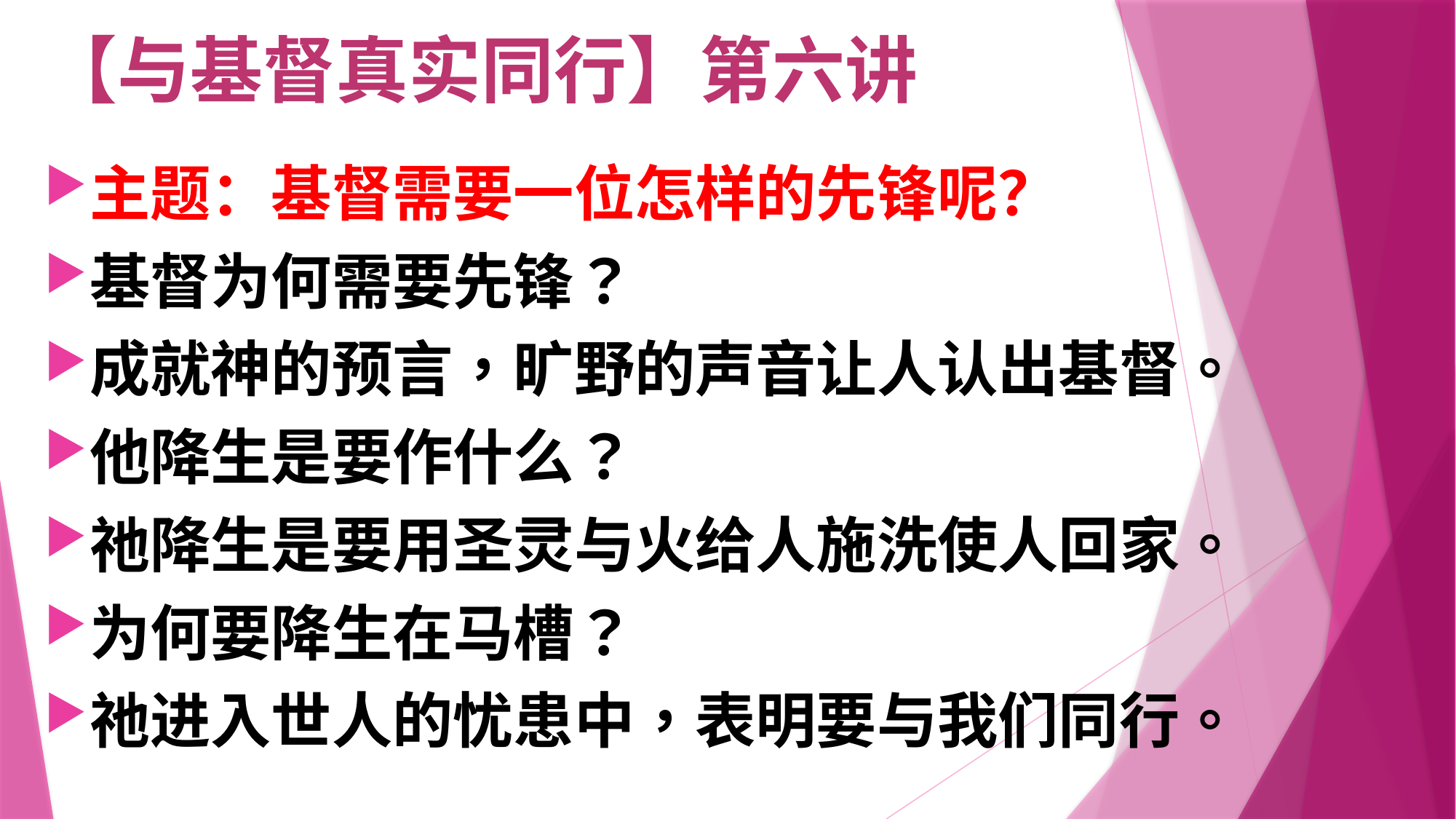

# 【与基督真实同行】第六讲
主题：基督需要一位怎样的先锋呢？
基督为何需要先锋？
成就神的预言，旷野的声音让人认出基督。
他降生是要作什么？
祂降生是要用圣灵与火给人施洗使人回家。
为何要降生在马槽？
祂进入世人的忧患中，表明要与我们同行。